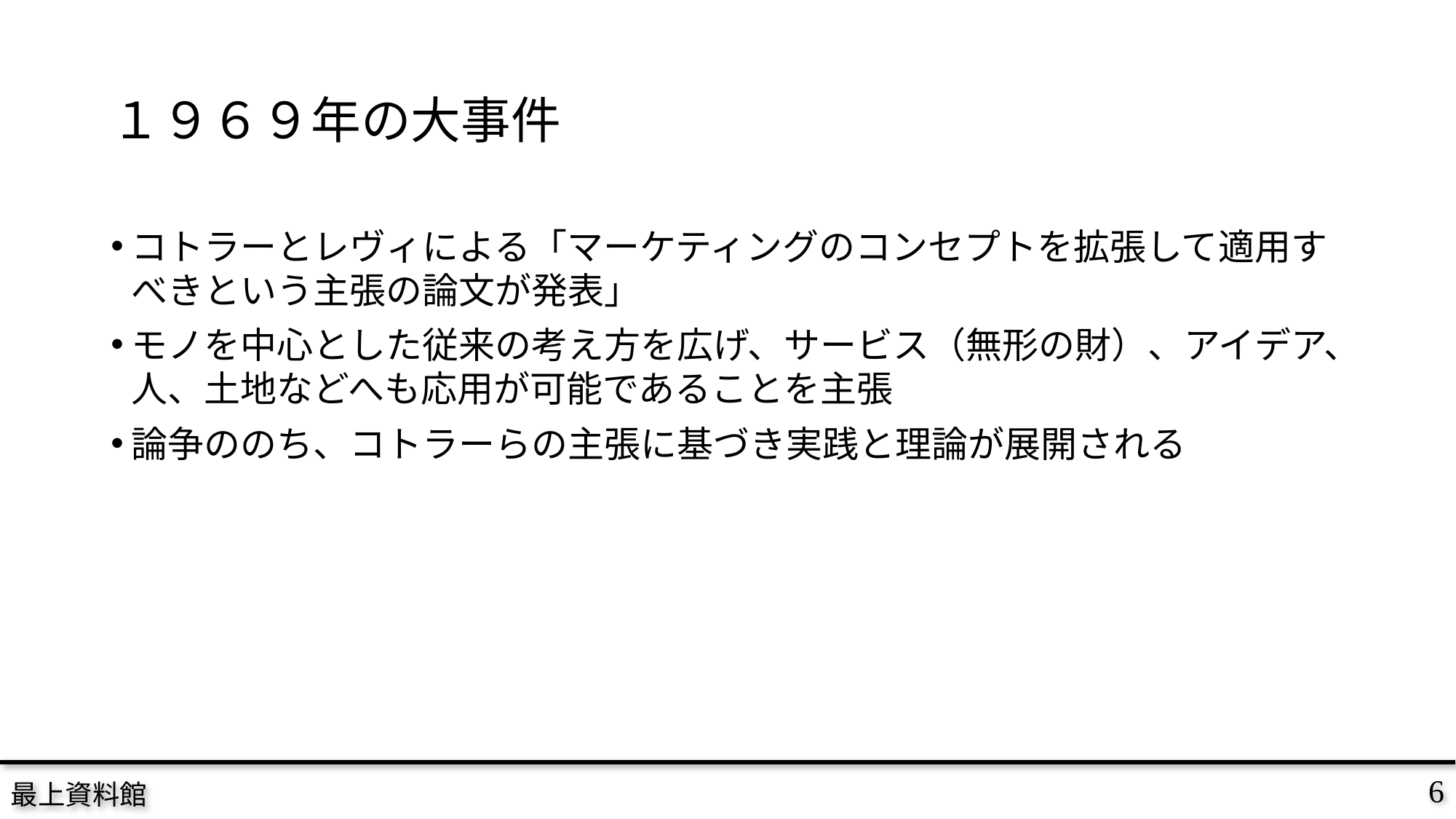

# １９６９年の大事件
コトラーとレヴィによる「マーケティングのコンセプトを拡張して適用すべきという主張の論文が発表」
モノを中心とした従来の考え方を広げ、サービス（無形の財）、アイデア、人、土地などへも応用が可能であることを主張
論争ののち、コトラーらの主張に基づき実践と理論が展開される